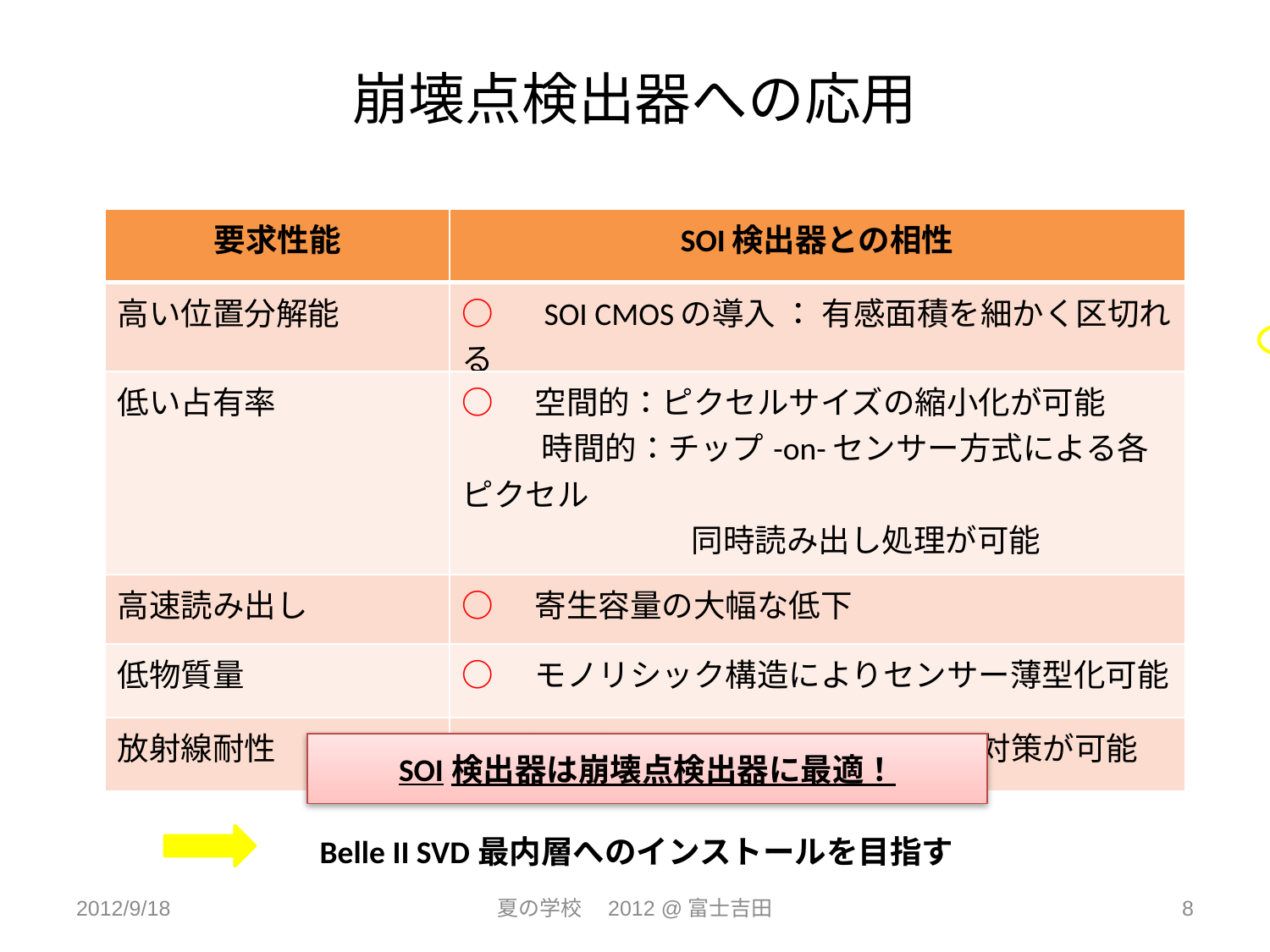

# 崩壊点検出器への応用
e- : 7Gev

Belle II崩壊点検出器
への導入を目標
| 要求性能 | SOI検出器との相性 |
| --- | --- |
| 高い位置分解能 | ○　SOI CMOSの導入 ： 有感面積を細かく区切れる |
| 低い占有率 | ○　空間的：ピクセルサイズの縮小化が可能 　　時間的：チップ-on-センサー方式による各ピクセル 　　 　　　　　同時読み出し処理が可能 |
| 高速読み出し | ○　寄生容量の大幅な低下 |
| 低物質量 | ○　モノリシック構造によりセンサー薄型化可能 |
| 放射線耐性 | △（→○）　　放射線蓄積に弱い→対策が可能 |
e+ : 4Gev

SOI検出器は崩壊点検出器に最適！

Belle II SVD最内層へのインストールを目指す
2012/9/18
夏の学校　2012 @富士吉田
8